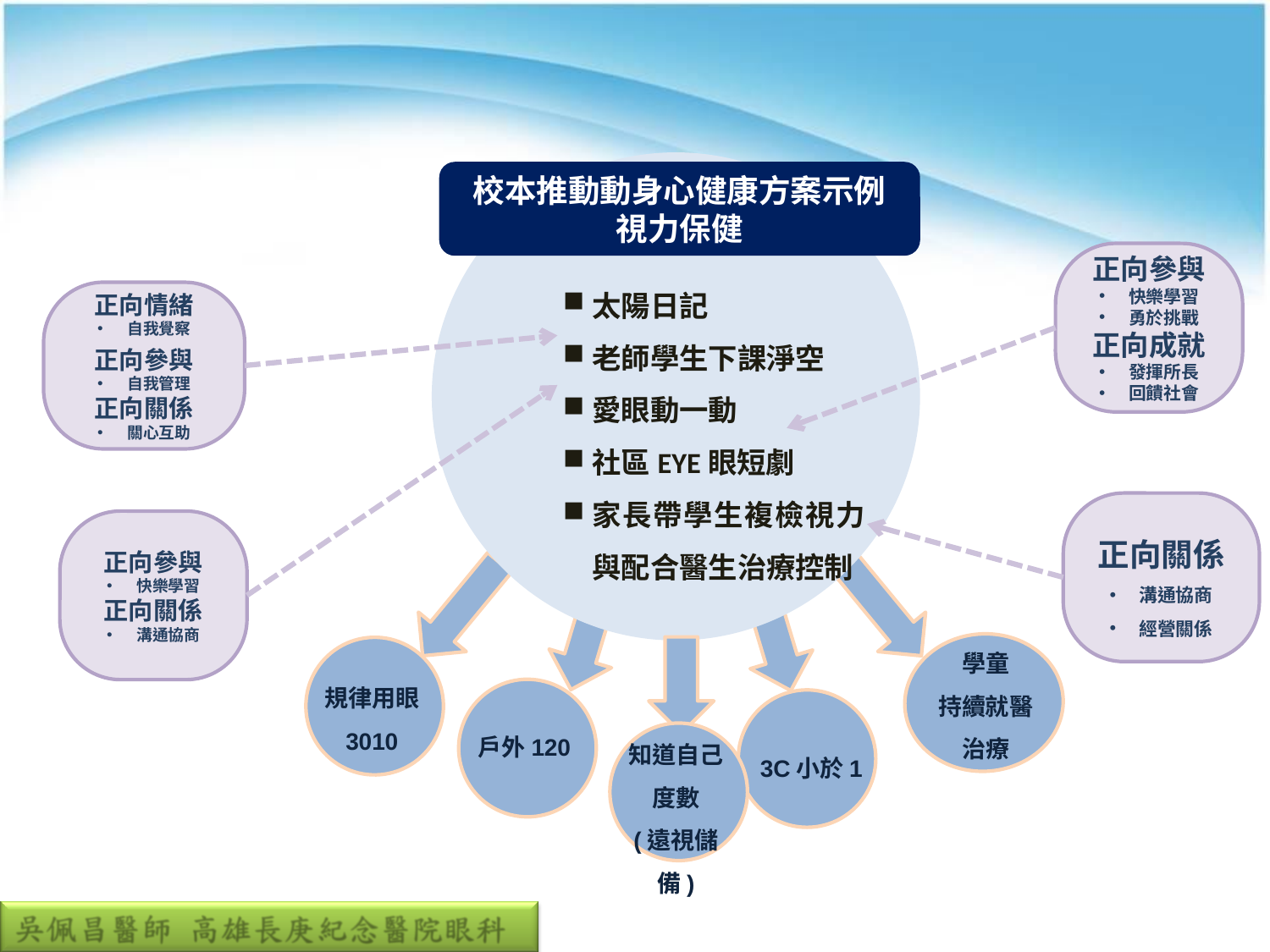

校本推動動身心健康方案示例
視力保健
正向參與
快樂學習
勇於挑戰
正向成就
發揮所長
回饋社會
太陽日記
老師學生下課淨空
愛眼動一動
社區EYE眼短劇
家長帶學生複檢視力與配合醫生治療控制
正向情緒
自我覺察

正向參與
自我管理
正向關係
關心互助
正向關係
溝通協商
經營關係
正向參與
快樂學習
正向關係
溝通協商

學童
持續就醫
治療

規律用眼
3010

3C小於1
戶外120
知道自己度數
(遠視儲備)